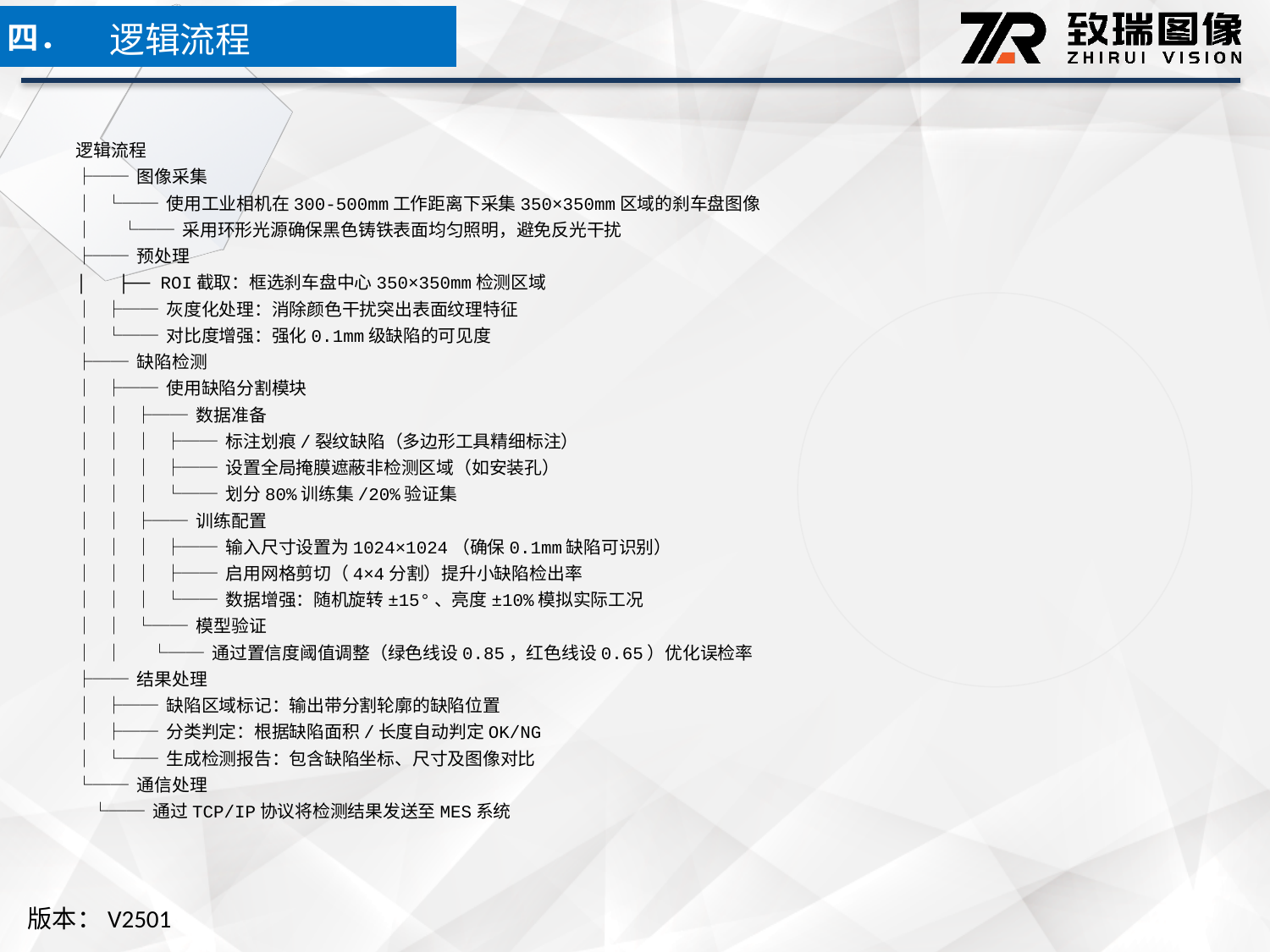

逻辑流程
四．

逻辑流程
├── 图像采集
│   └── 使用工业相机在300-500mm工作距离下采集350×350mm区域的刹车盘图像
│       └── 采用环形光源确保黑色铸铁表面均匀照明，避免反光干扰
├── 预处理
│   ├── ROI截取：框选刹车盘中心350×350mm检测区域
│   ├── 灰度化处理：消除颜色干扰突出表面纹理特征
│   └── 对比度增强：强化0.1mm级缺陷的可见度
├── 缺陷检测
│   ├── 使用缺陷分割模块
│   │   ├── 数据准备
│   │   │   ├── 标注划痕/裂纹缺陷（多边形工具精细标注）
│   │   │   ├── 设置全局掩膜遮蔽非检测区域（如安装孔）
│   │   │   └── 划分80%训练集/20%验证集
│   │   ├── 训练配置
│   │   │   ├── 输入尺寸设置为1024×1024（确保0.1mm缺陷可识别）
│   │   │   ├── 启用网格剪切（4×4分割）提升小缺陷检出率
│   │   │   └── 数据增强：随机旋转±15°、亮度±10%模拟实际工况
│   │   └── 模型验证
│   │       └── 通过置信度阈值调整（绿色线设0.85，红色线设0.65）优化误检率
├── 结果处理
│   ├── 缺陷区域标记：输出带分割轮廓的缺陷位置
│   ├── 分类判定：根据缺陷面积/长度自动判定OK/NG
│   └── 生成检测报告：包含缺陷坐标、尺寸及图像对比
└── 通信处理
    └── 通过TCP/IP协议将检测结果发送至MES系统